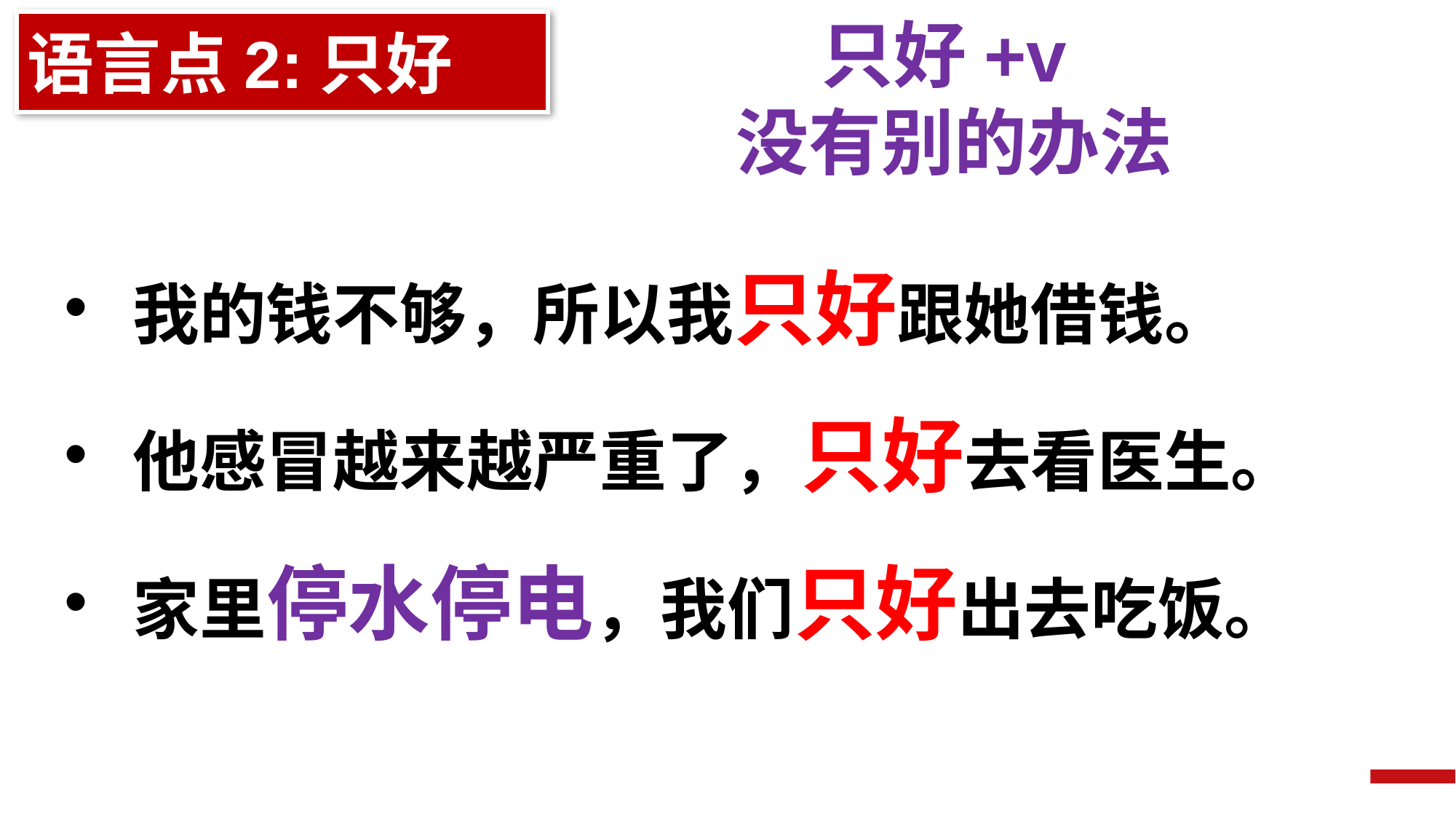

语言点2:只好
只好+v
没有别的办法
我的钱不够，所以我只好跟她借钱。
他感冒越来越严重了，只好去看医生。
家里停水停电，我们只好出去吃饭。